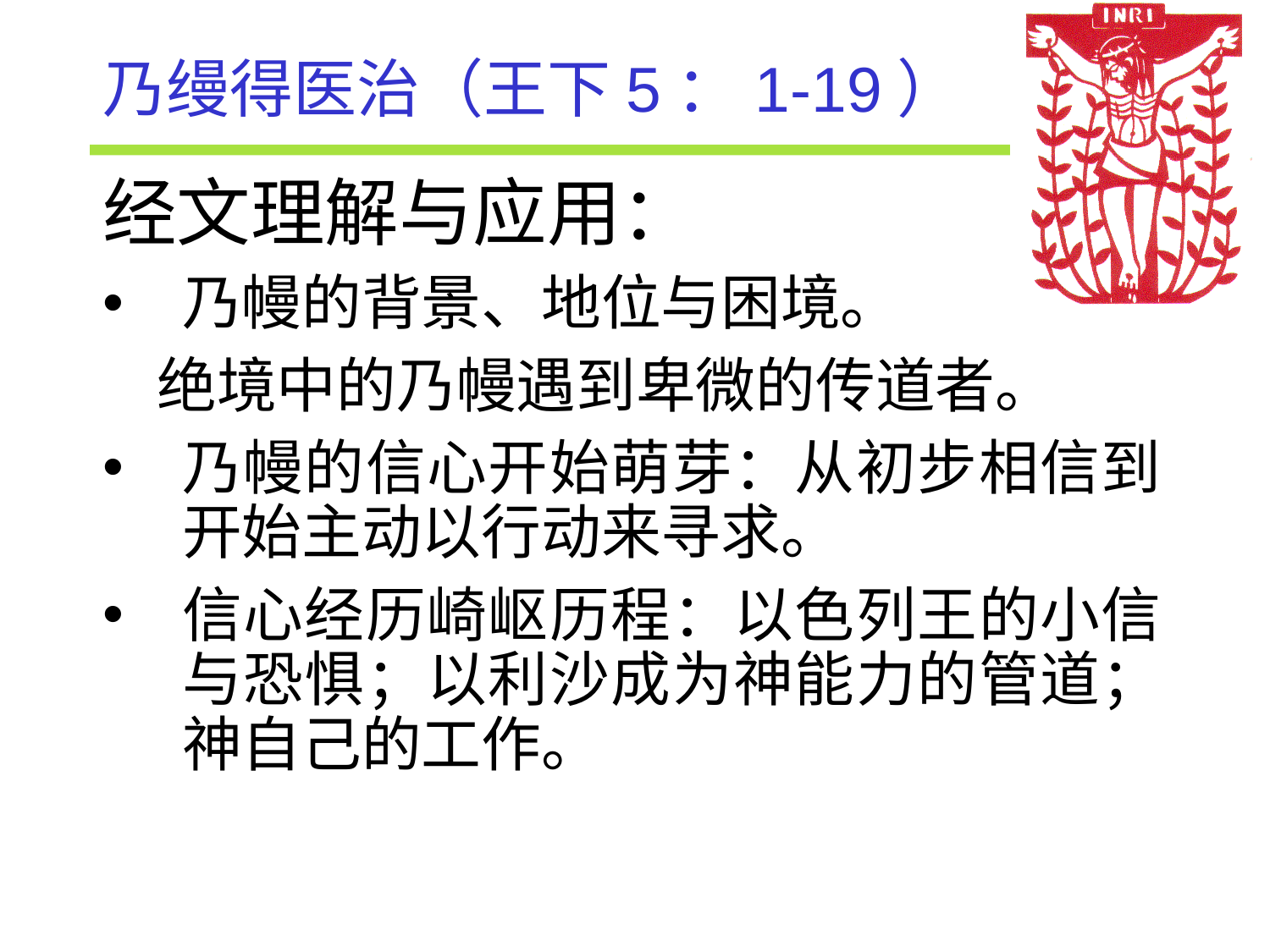

# 乃缦得医治（王下5：1-19）
经文理解与应用：
乃幔的背景、地位与困境。
   绝境中的乃幔遇到卑微的传道者。
乃幔的信心开始萌芽：从初步相信到开始主动以行动来寻求。
信心经历崎岖历程：以色列王的小信与恐惧；以利沙成为神能力的管道；神自己的工作。